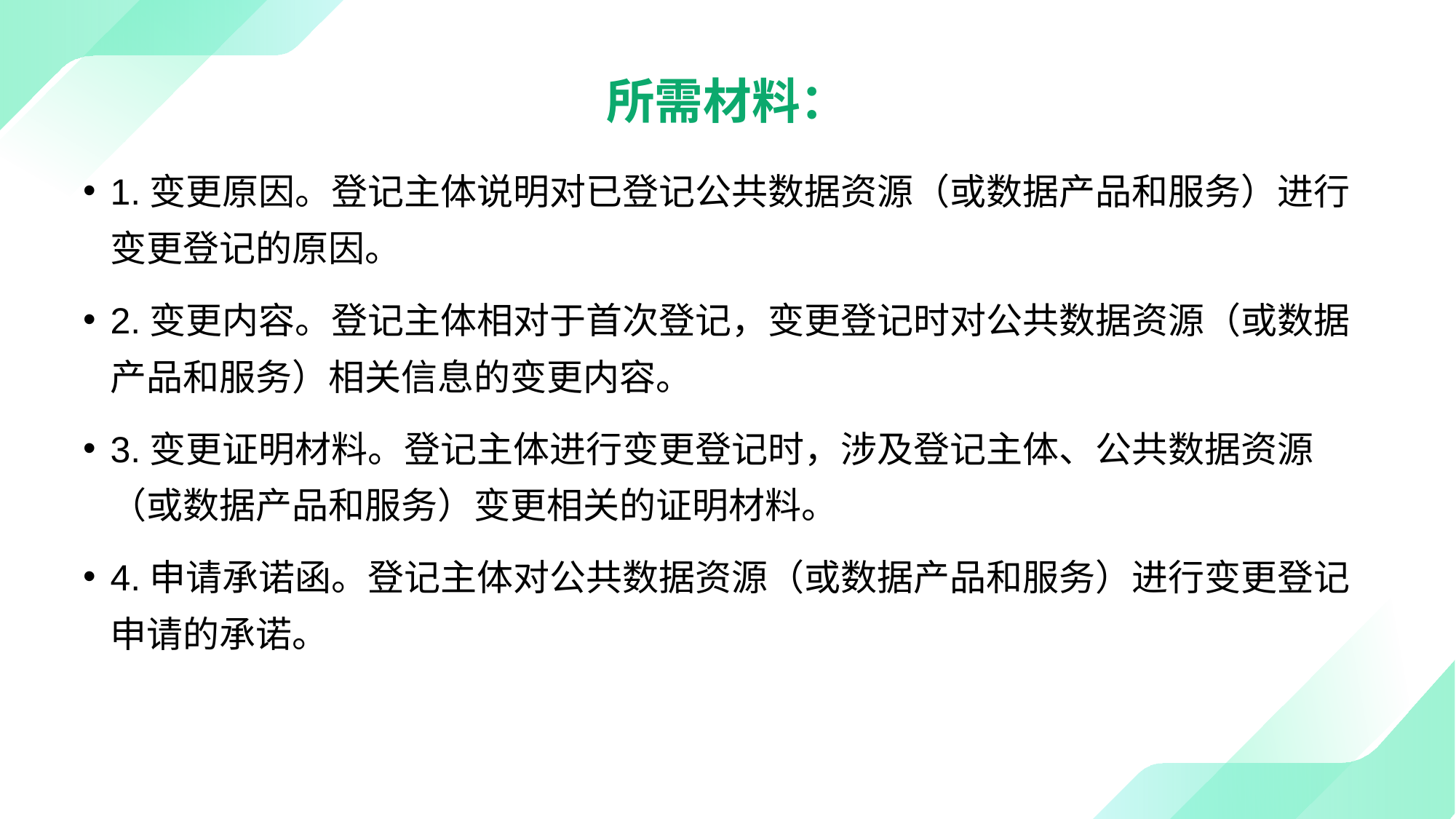

# 所需材料：
1.变更原因。登记主体说明对已登记公共数据资源（或数据产品和服务）进行变更登记的原因。
2.变更内容。登记主体相对于首次登记，变更登记时对公共数据资源（或数据产品和服务）相关信息的变更内容。
3.变更证明材料。登记主体进行变更登记时，涉及登记主体、公共数据资源（或数据产品和服务）变更相关的证明材料。
4.申请承诺函。登记主体对公共数据资源（或数据产品和服务）进行变更登记申请的承诺。